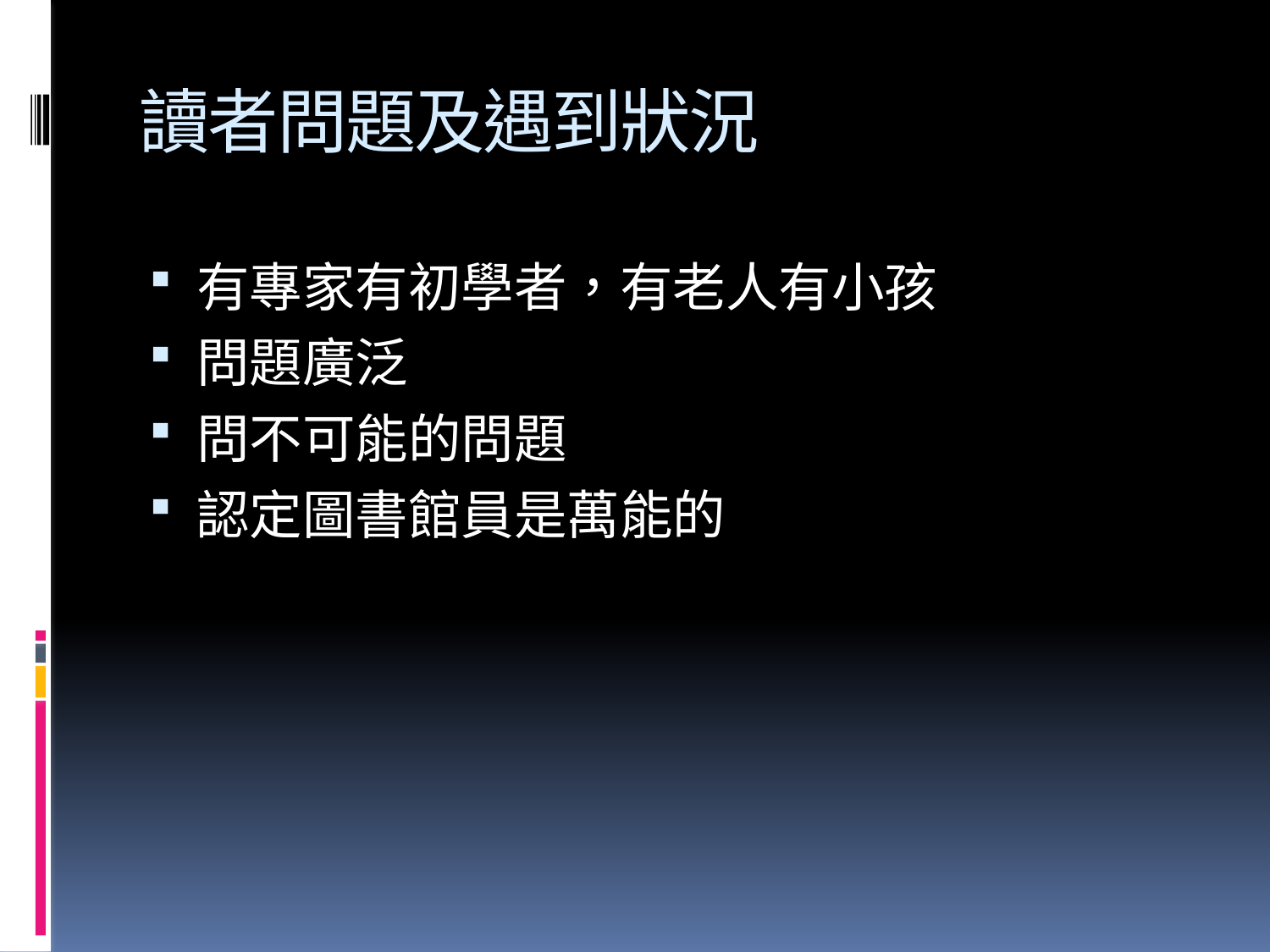

# 讀者問題及遇到狀況
有專家有初學者，有老人有小孩
問題廣泛
問不可能的問題
認定圖書館員是萬能的